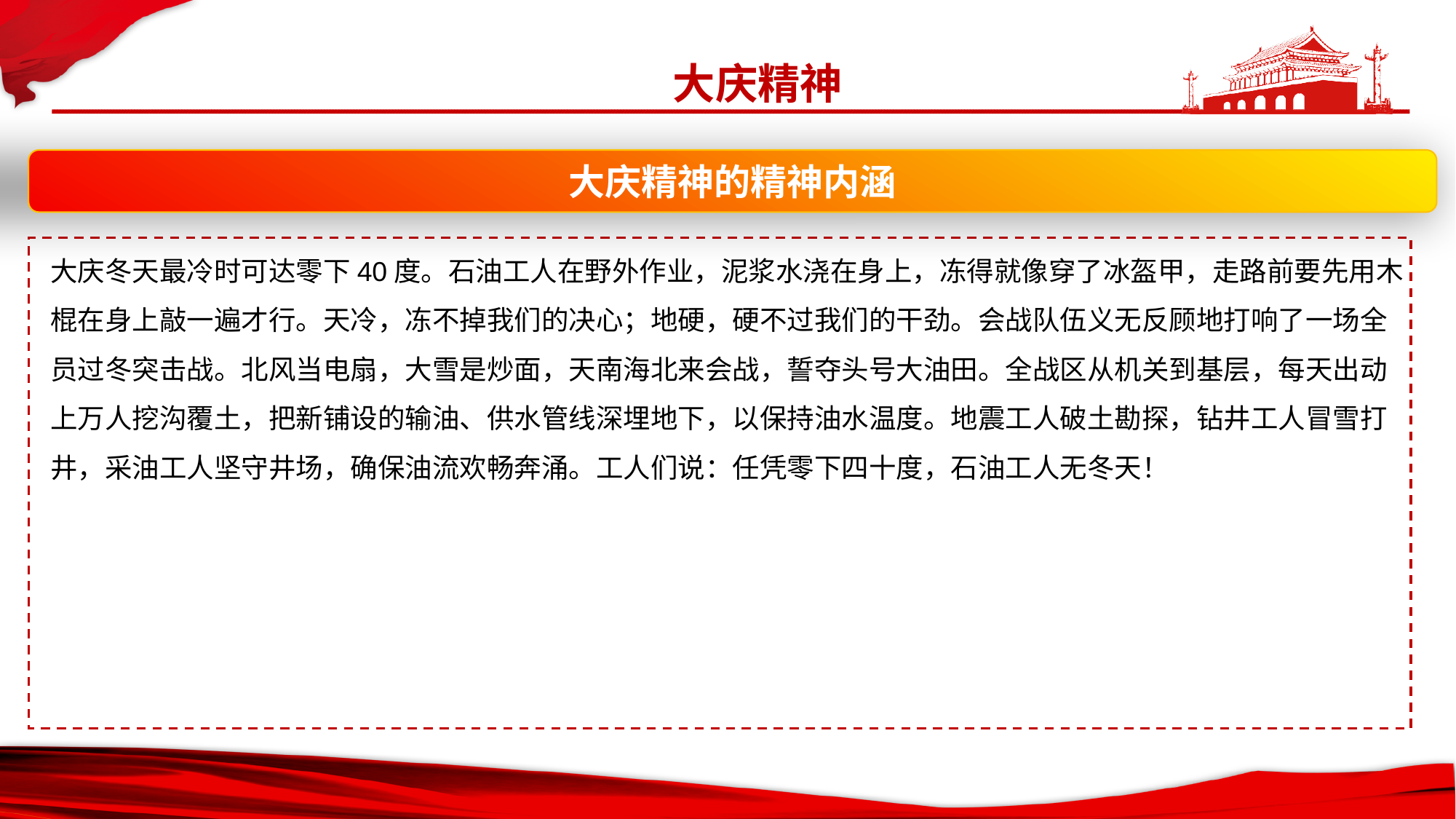

大庆精神
大庆精神的精神内涵
大庆冬天最冷时可达零下40度。石油工人在野外作业，泥浆水浇在身上，冻得就像穿了冰盔甲，走路前要先用木棍在身上敲一遍才行。天冷，冻不掉我们的决心；地硬，硬不过我们的干劲。会战队伍义无反顾地打响了一场全员过冬突击战。北风当电扇，大雪是炒面，天南海北来会战，誓夺头号大油田。全战区从机关到基层，每天出动上万人挖沟覆土，把新铺设的输油、供水管线深埋地下，以保持油水温度。地震工人破土勘探，钻井工人冒雪打井，采油工人坚守井场，确保油流欢畅奔涌。工人们说：任凭零下四十度，石油工人无冬天！